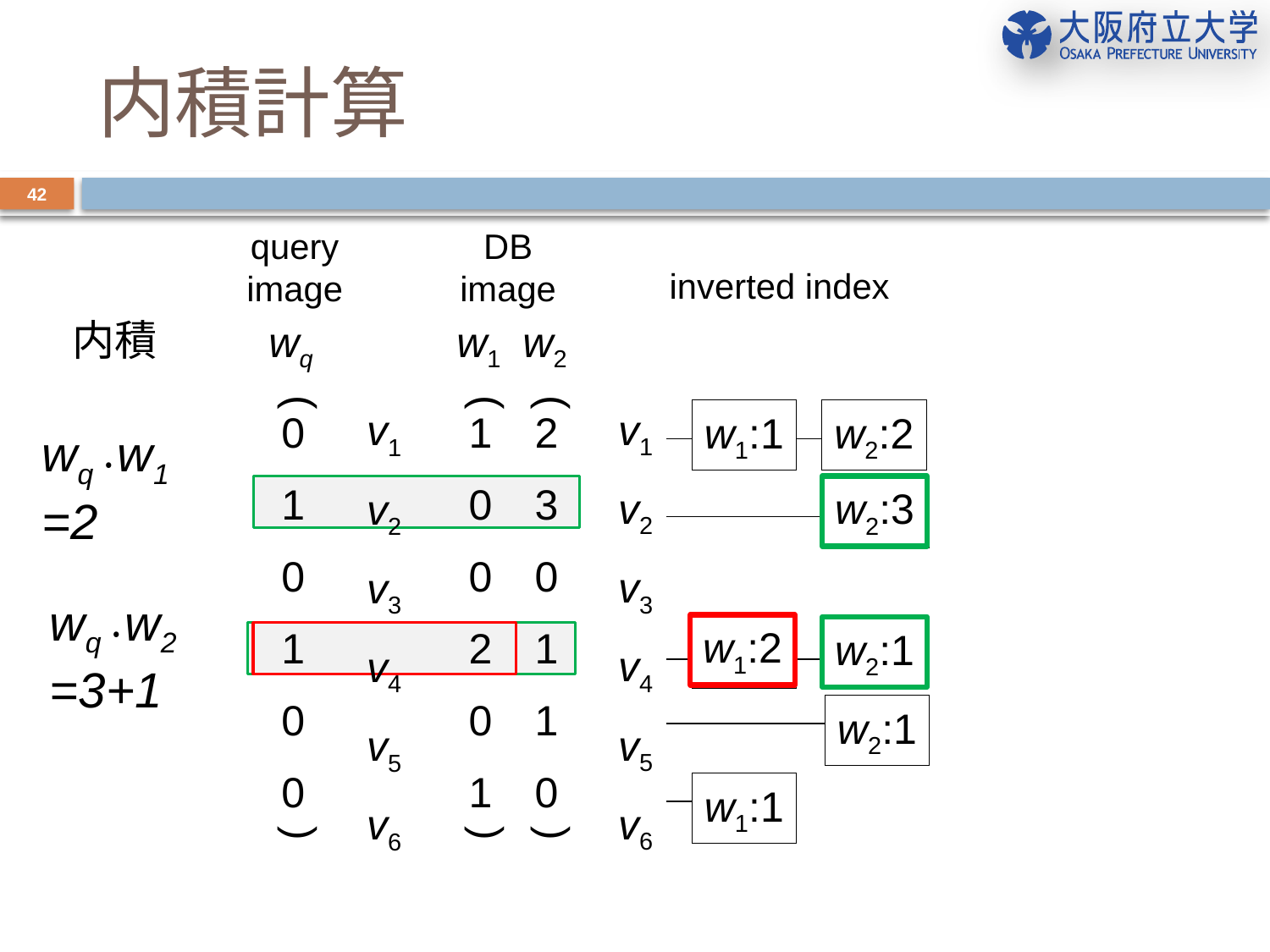

# 内積計算
42
query
image
DB
image
inverted index
内積
wq
w1
w2
(
(
(
v1

v2

v3

v4

v5

v6
v1

v2

v3

v4

v5

v6
0

1

0

1

0

0
1

0

0

2

0

1
2

3

0

1

1

0
w1:1
w2:2
wq・w1
=2

w2:3
w2:3
wq・w2
=3+1
w1:2
w2:1
w1:2
w2:1

w2:1
w1:1
)
)
)